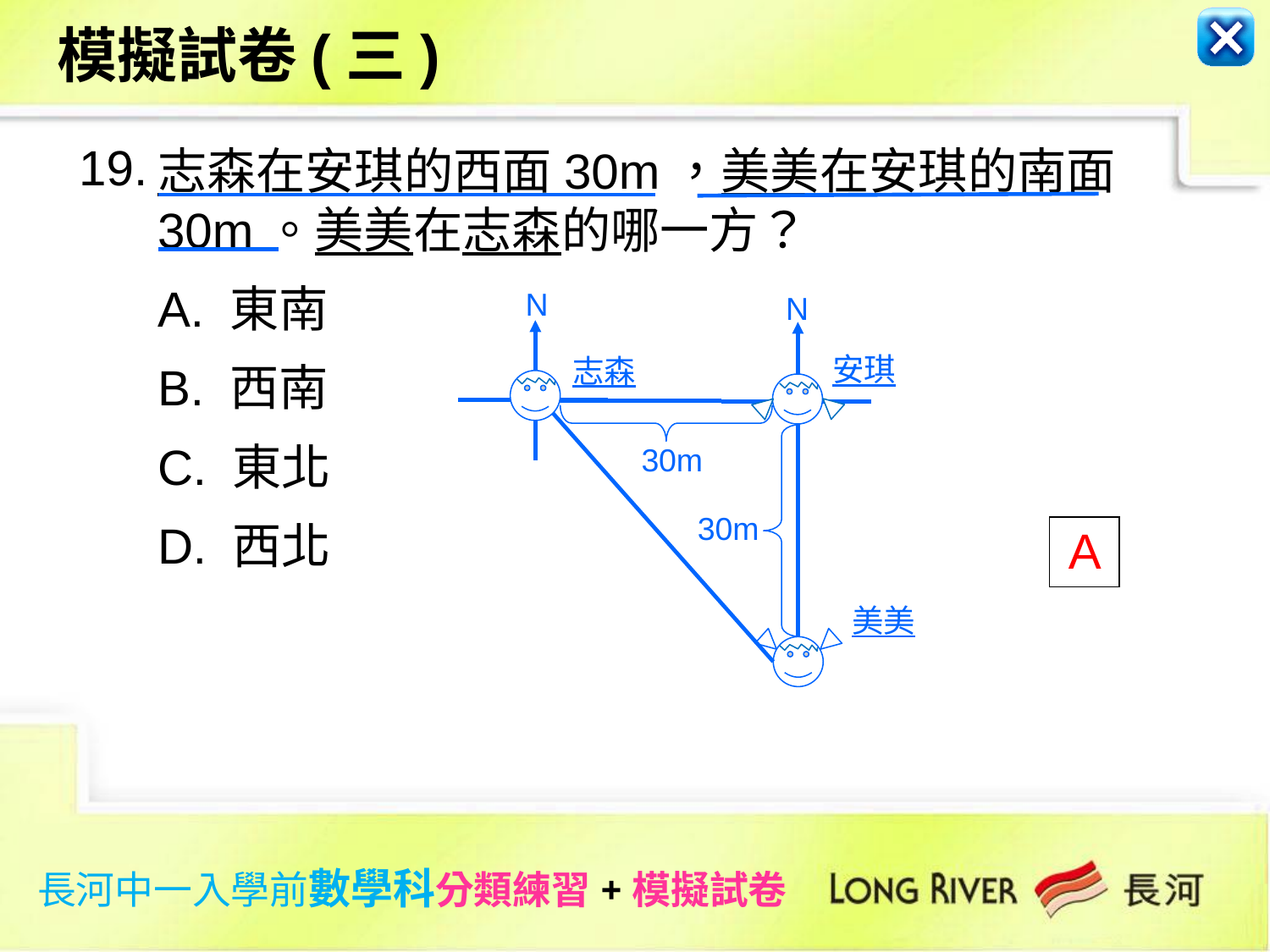

模擬試卷(三)
19.
志森在安琪的西面30m，美美在安琪的南面30m。美美在志森的哪一方？
A. 東南
B. 西南
C. 東北
D. 西北
N
N

安琪

志森

30m
30m

 A
美美